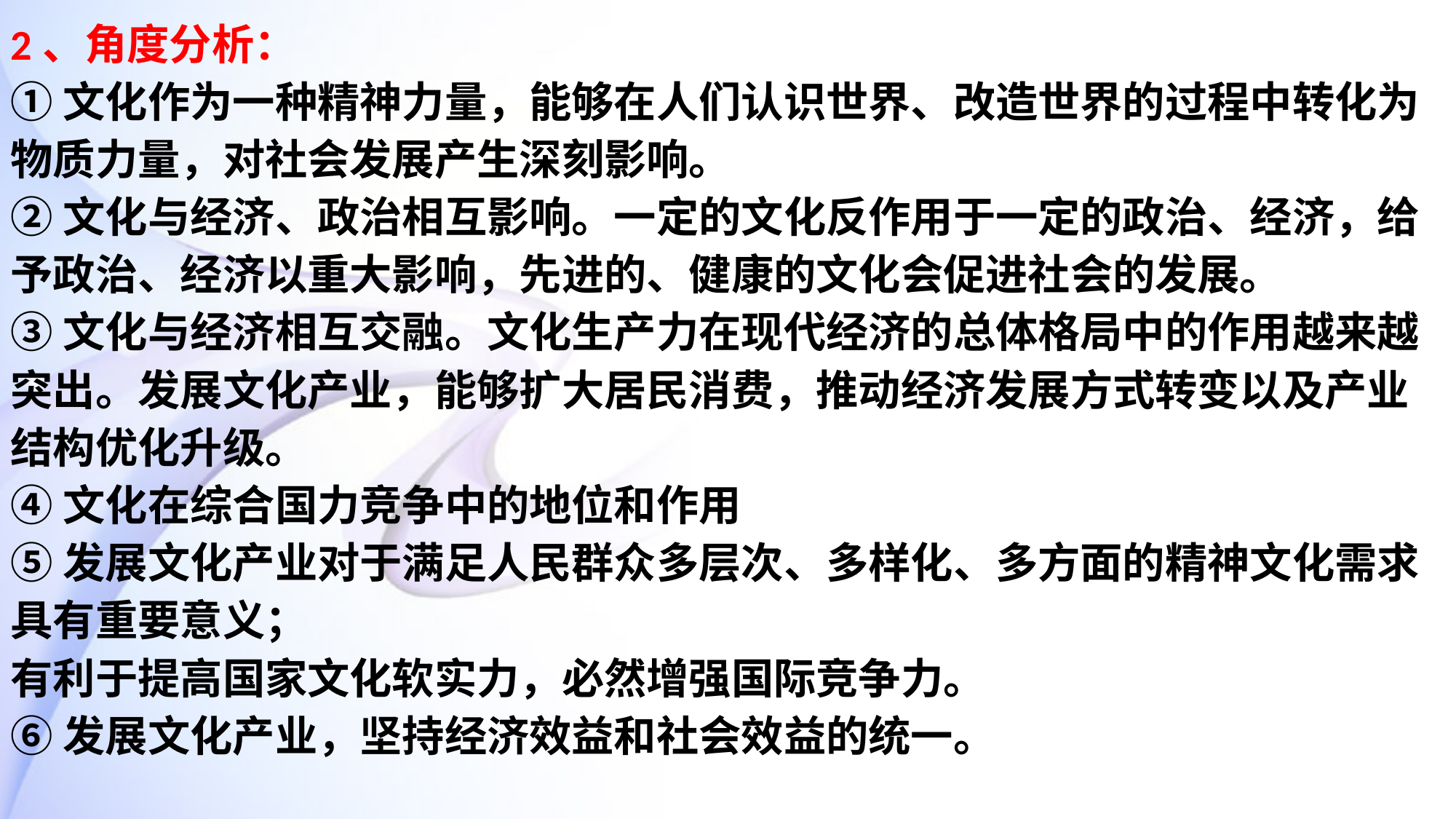

2、角度分析：
①文化作为一种精神力量，能够在人们认识世界、改造世界的过程中转化为物质力量，对社会发展产生深刻影响。
②文化与经济、政治相互影响。一定的文化反作用于一定的政治、经济，给予政治、经济以重大影响，先进的、健康的文化会促进社会的发展。
③文化与经济相互交融。文化生产力在现代经济的总体格局中的作用越来越突出。发展文化产业，能够扩大居民消费，推动经济发展方式转变以及产业结构优化升级。
④文化在综合国力竞争中的地位和作用
⑤发展文化产业对于满足人民群众多层次、多样化、多方面的精神文化需求具有重要意义；
有利于提高国家文化软实力，必然增强国际竞争力。
⑥发展文化产业，坚持经济效益和社会效益的统一。